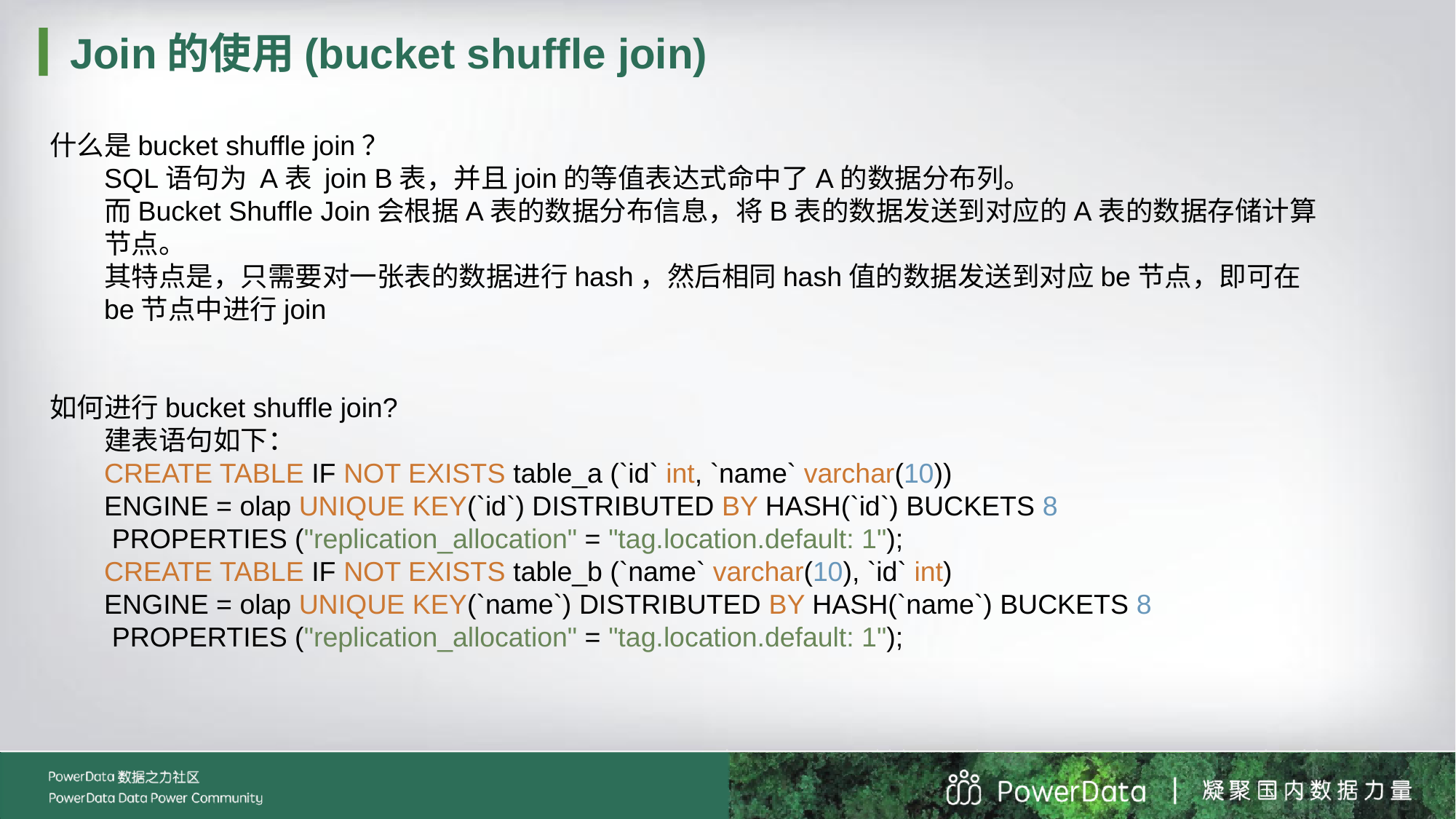

Join的使用(bucket shuffle join)

什么是bucket shuffle join？
SQL语句为 A表 join B表，并且join的等值表达式命中了A的数据分布列。
而Bucket Shuffle Join会根据A表的数据分布信息，将B表的数据发送到对应的A表的数据存储计算节点。
其特点是，只需要对一张表的数据进行hash，然后相同hash值的数据发送到对应be节点，即可在be节点中进行join

如何进行bucket shuffle join?
建表语句如下：
CREATE TABLE IF NOT EXISTS table_a (`id` int, `name` varchar(10))
ENGINE = olap UNIQUE KEY(`id`) DISTRIBUTED BY HASH(`id`) BUCKETS 8
 PROPERTIES ("replication_allocation" = "tag.location.default: 1");
CREATE TABLE IF NOT EXISTS table_b (`name` varchar(10), `id` int)
ENGINE = olap UNIQUE KEY(`name`) DISTRIBUTED BY HASH(`name`) BUCKETS 8
 PROPERTIES ("replication_allocation" = "tag.location.default: 1");